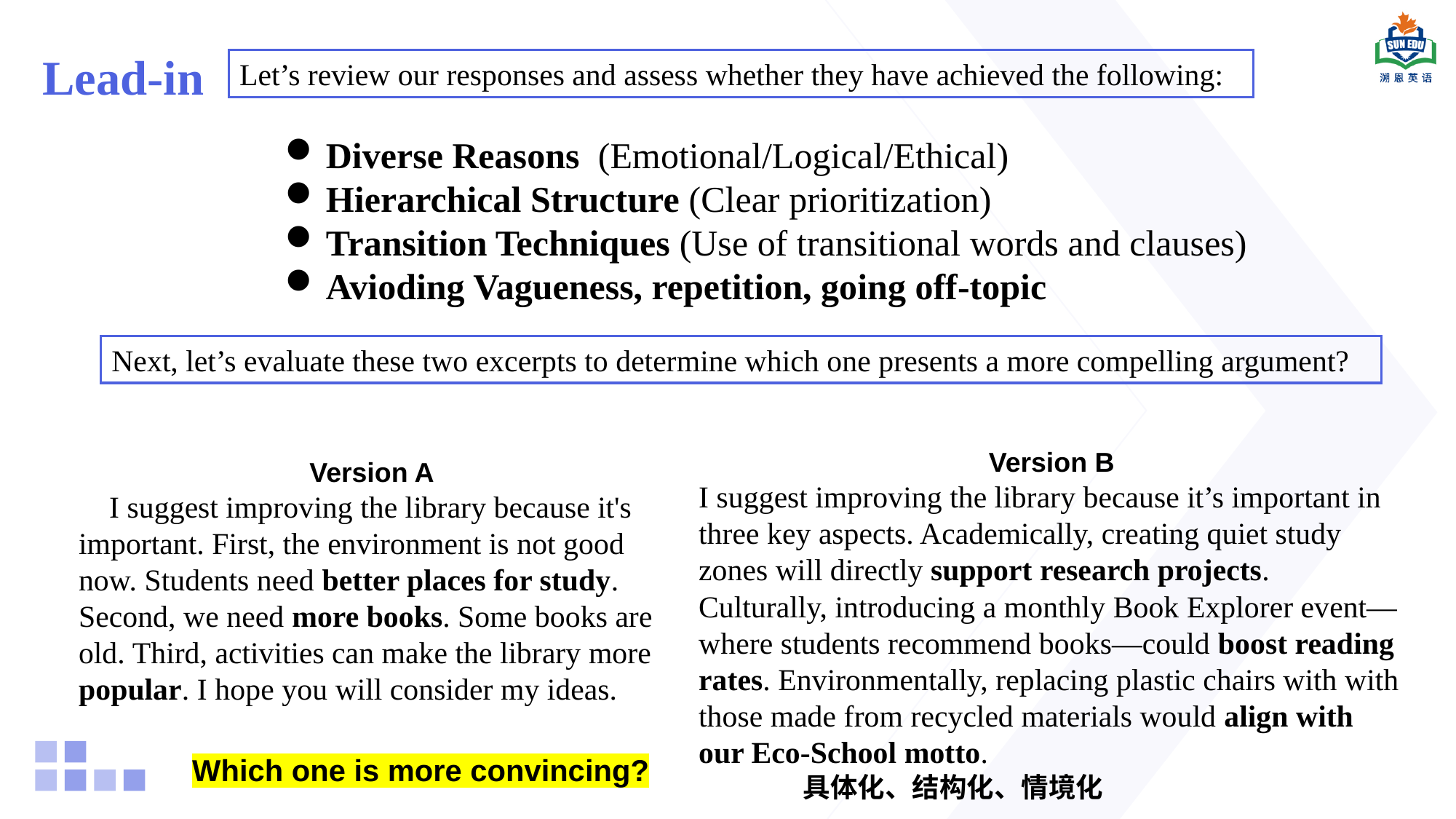

Lead-in
Let’s review our responses and assess whether they have achieved the following:
Diverse Reasons  (Emotional/Logical/Ethical)
Hierarchical Structure (Clear prioritization)
Transition Techniques (Use of transitional words and clauses)
Avioding Vagueness, repetition, going off-topic
Next, let’s evaluate these two excerpts to determine which one presents a more compelling argument?
Version B
I suggest improving the library because it’s important in three key aspects. Academically, creating quiet study zones will directly support research projects. Culturally, introducing a monthly Book Explorer event—where students recommend books—could boost reading rates. Environmentally, replacing plastic chairs with with those made from recycled materials would align with our Eco-School motto.
Version A
    I suggest improving the library because it's important. First, the environment is not good now. Students need better places for study. Second, we need more books. Some books are old. Third, activities can make the library more popular. I hope you will consider my ideas.
Which one is more convincing?
具体化、结构化、情境化